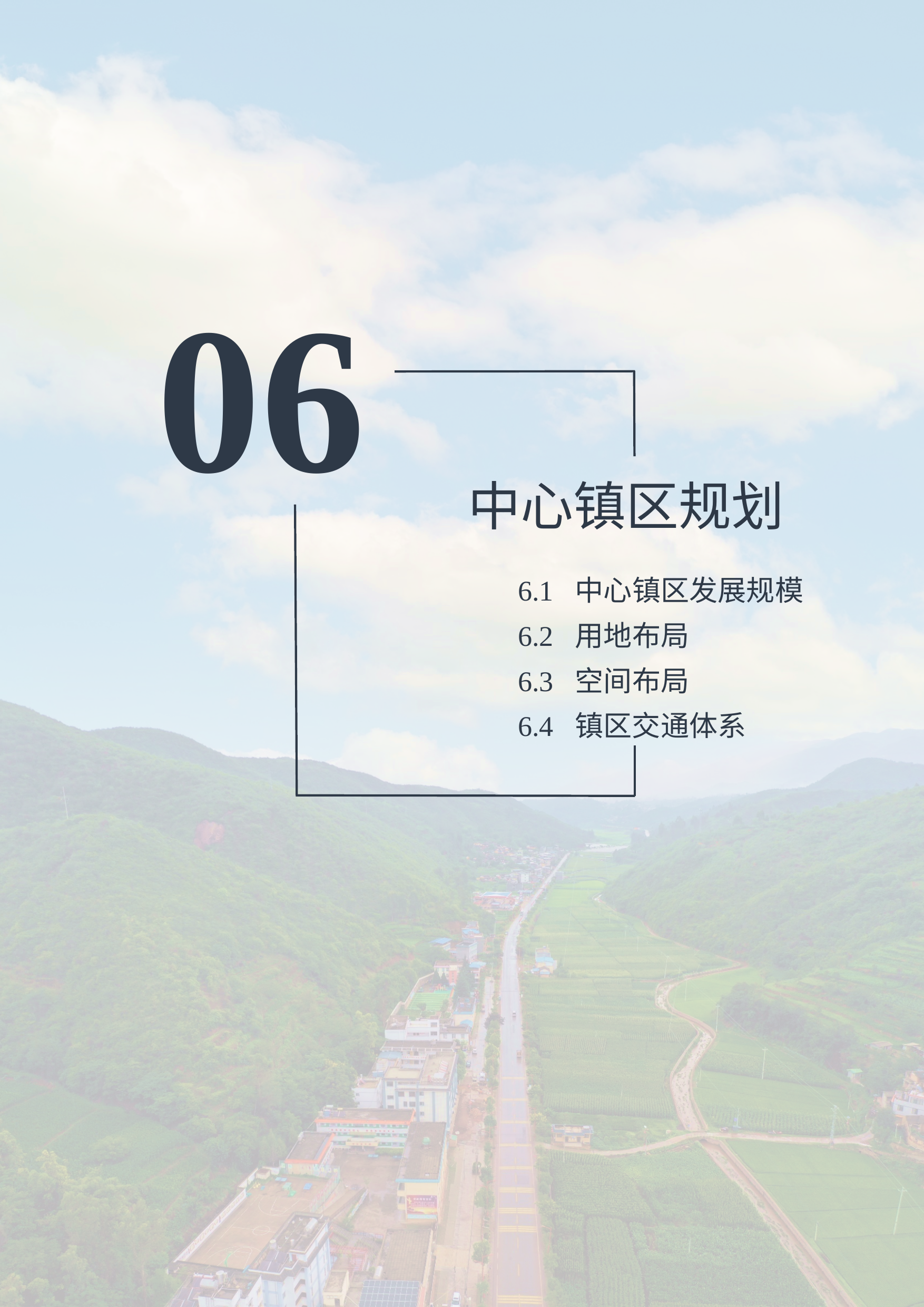

06
中心镇区规划
6.1  中心镇区发展规模
6.2  用地布局
6.3  空间布局
6.4  镇区交通体系